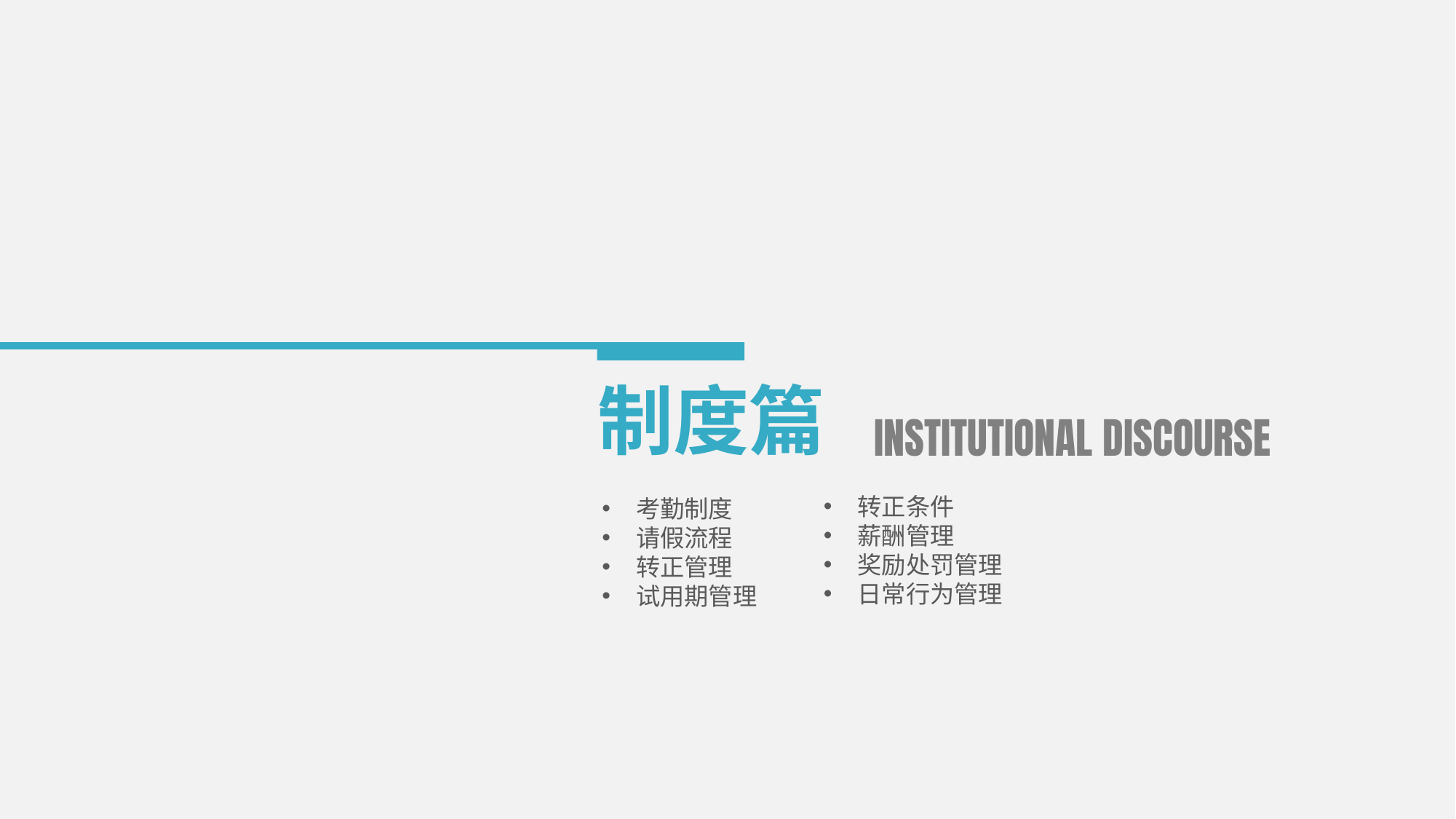

制度篇
INSTITUTIONAL DISCOURSE
转正条件
薪酬管理
奖励处罚管理
日常行为管理
考勤制度
请假流程
转正管理
试用期管理